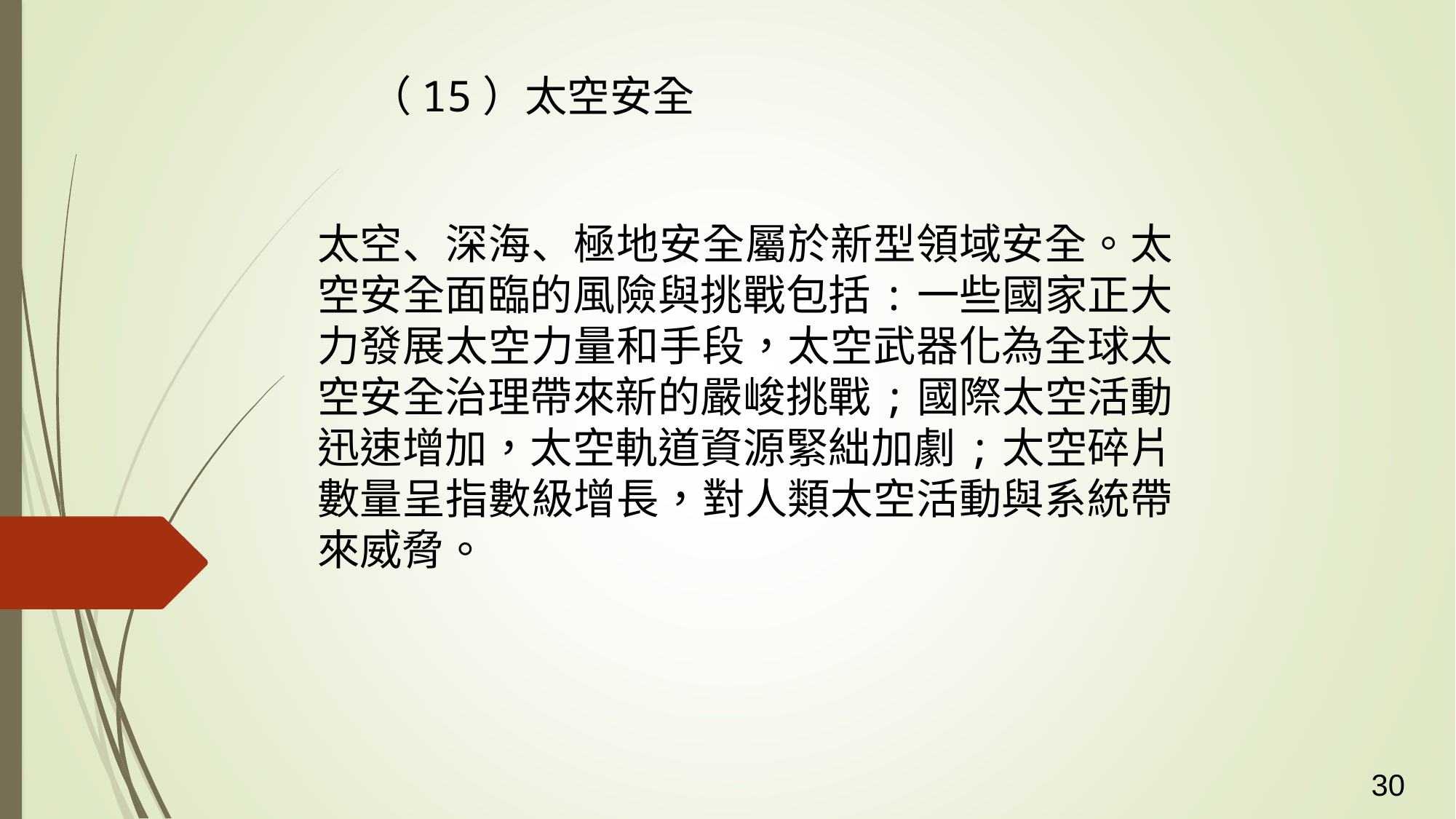

# （15）太空安全
太空、深海、極地安全屬於新型領域安全。太空安全面臨的風險與挑戰包括:一些國家正大力發展太空力量和手段，太空武器化為全球太空安全治理帶來新的嚴峻挑戰;國際太空活動迅速增加，太空軌道資源緊絀加劇;太空碎片數量呈指數級增長，對人類太空活動與系統帶來威脅。
30